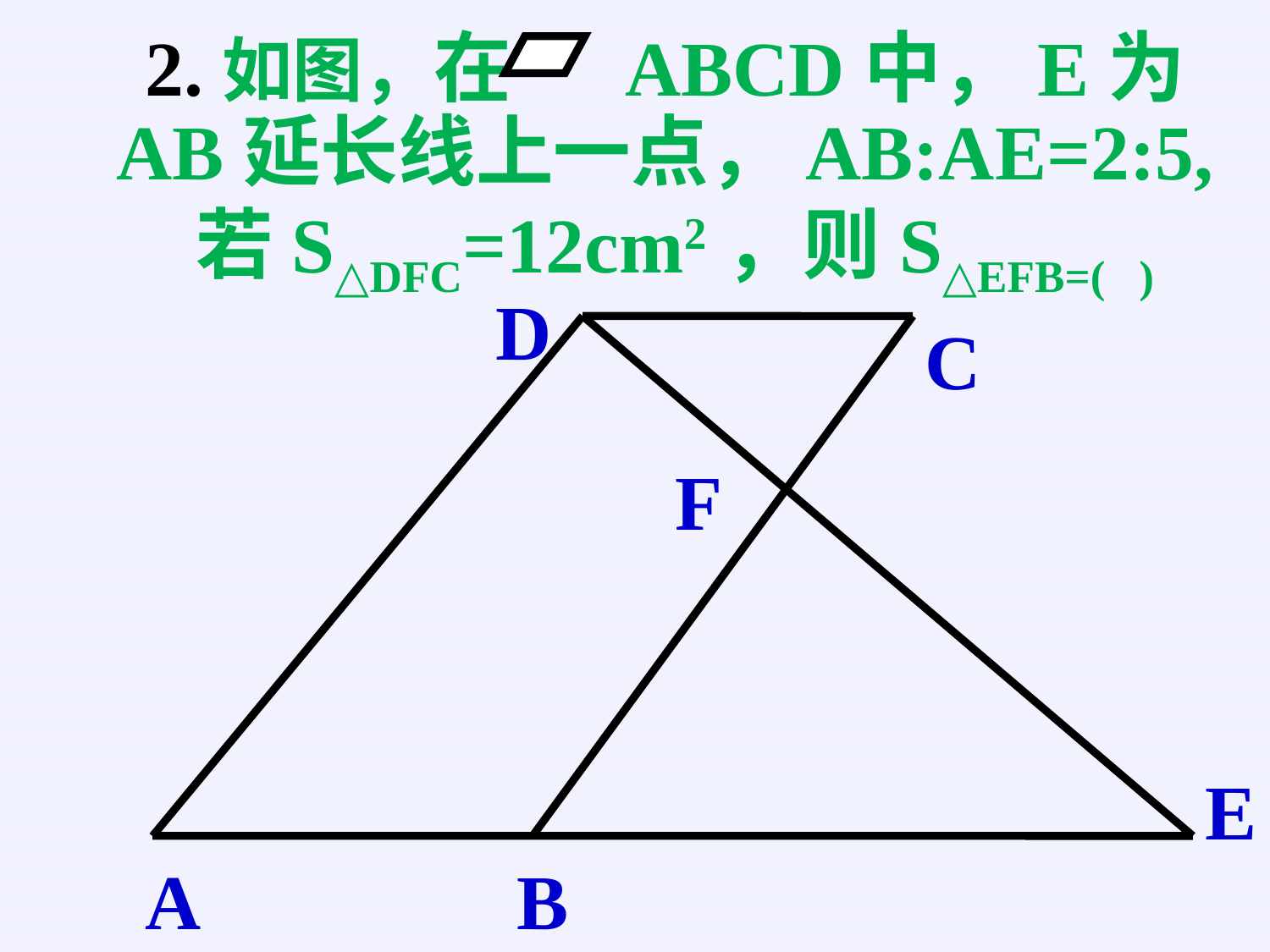

2.如图，在　 ABCD中，E为AB延长线上一点，AB:AE=2:5,若S△DFC=12cm2，则S△EFB=(   )

D
C

F
E
A
B